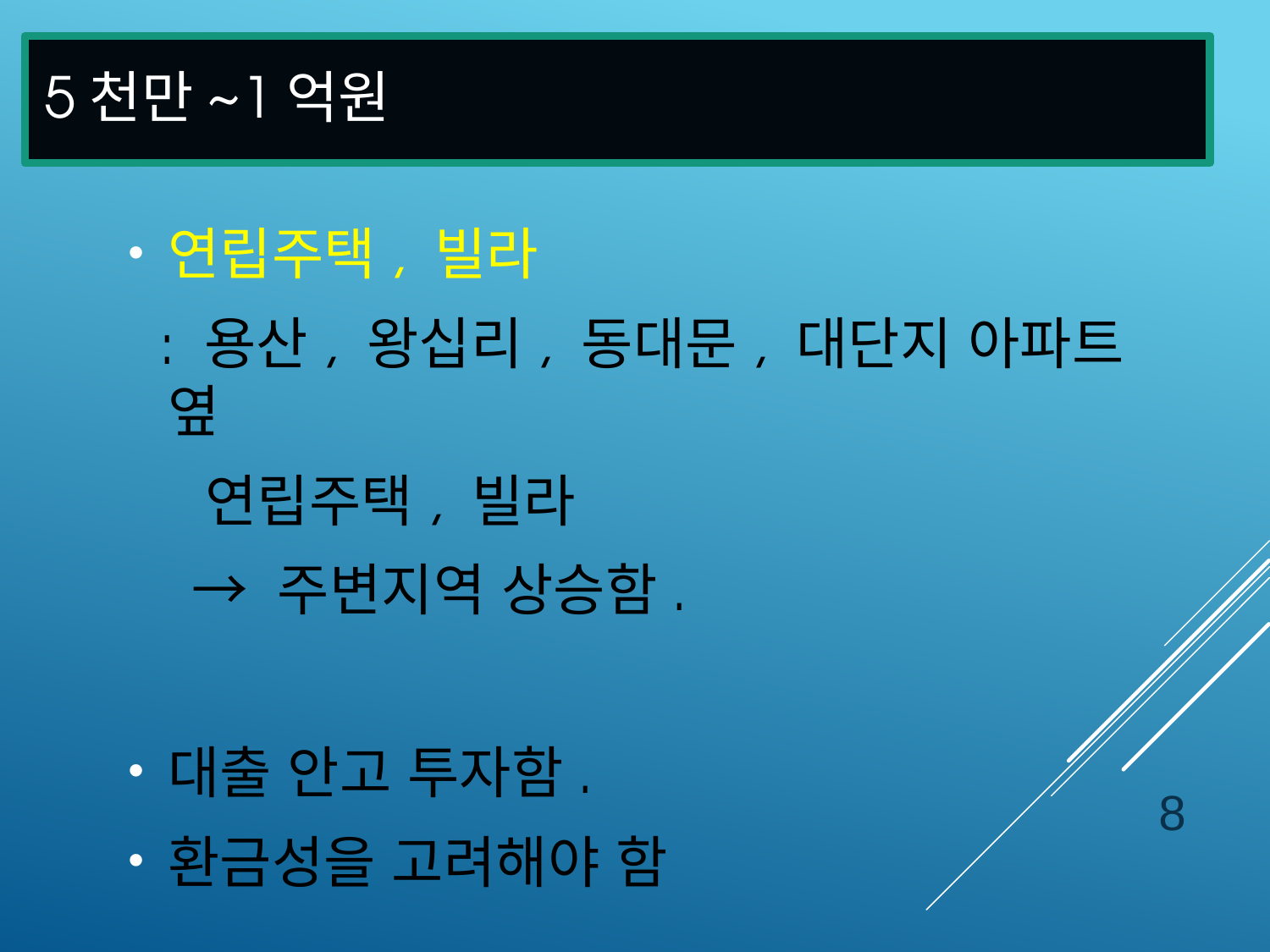

# 5천만~1억원
연립주택, 빌라
  : 용산, 왕십리, 동대문, 대단지 아파트 옆
    연립주택, 빌라
    → 주변지역 상승함.

대출 안고 투자함.
환금성을 고려해야 함
8